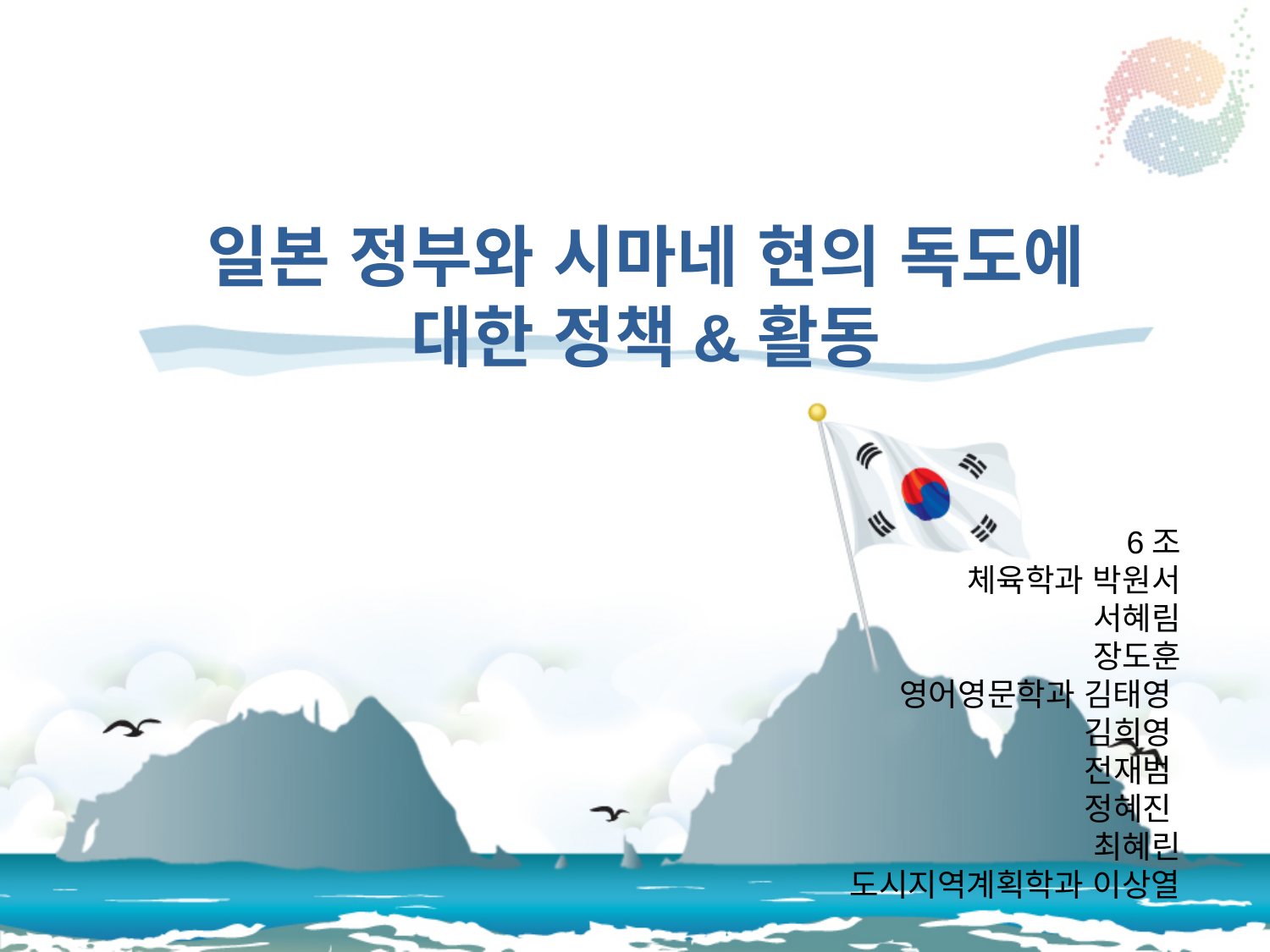

# 일본 정부와 시마네 현의 독도에 대한 정책&활동
6조
체육학과 박원서
서혜림
장도훈
영어영문학과 김태영
김희영
전재범
 정혜진
최혜린
도시지역계획학과 이상열